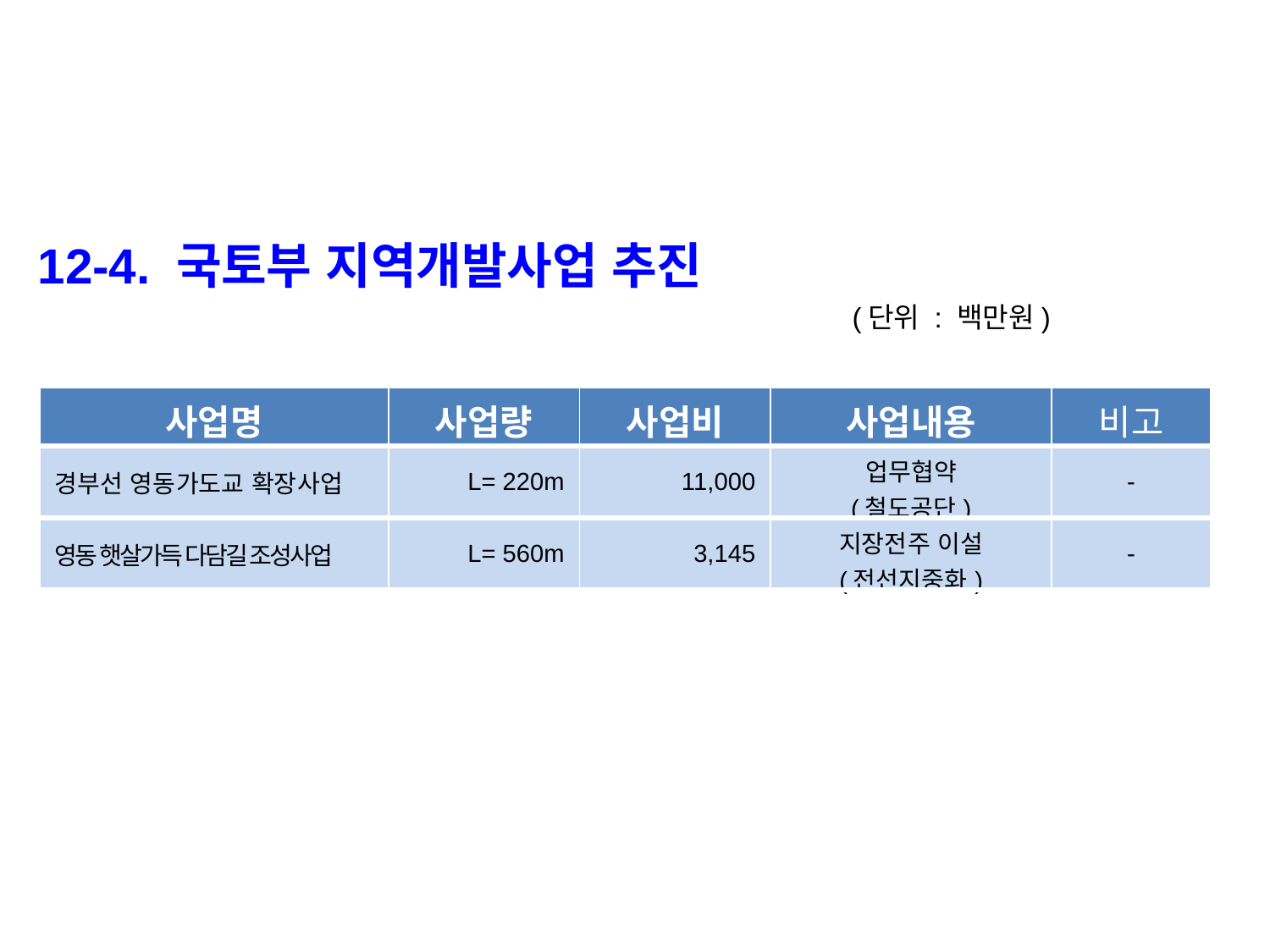

12-4. 국토부 지역개발사업 추진
                                                                                                        (단위 : 백만원)
| 사업명 | 사업량 | 사업비 | 사업내용 | 비고 |
| --- | --- | --- | --- | --- |
| 경부선 영동가도교 확장사업 | L= 220m | 11,000 | 업무협약 (철도공단) | - |
| 영동 햇살가득 다담길 조성사업 | L= 560m | 3,145 | 지장전주 이설 (전선지중화) | - |